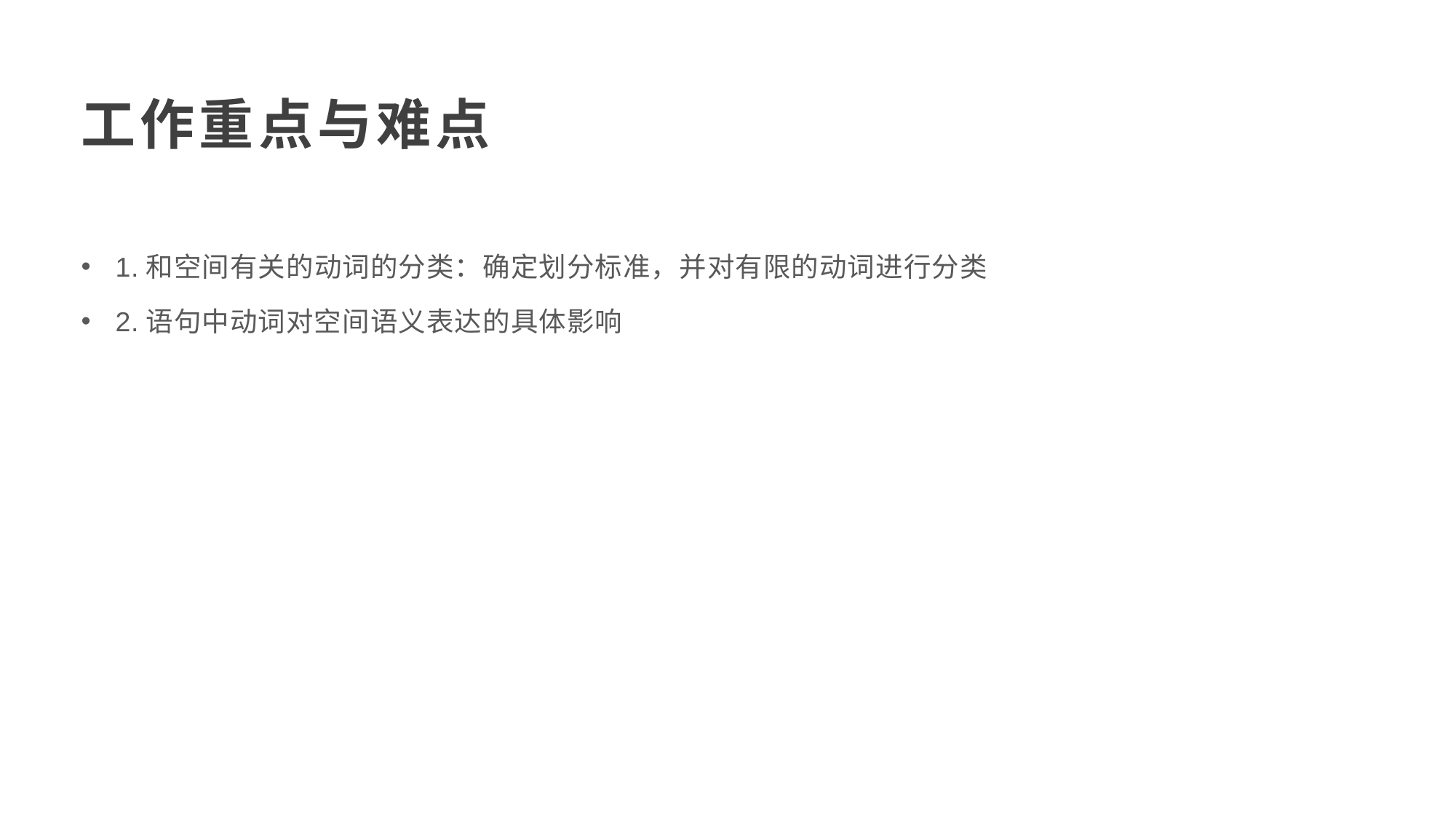

工作重点与难点
1.和空间有关的动词的分类：确定划分标准，并对有限的动词进行分类
2.语句中动词对空间语义表达的具体影响